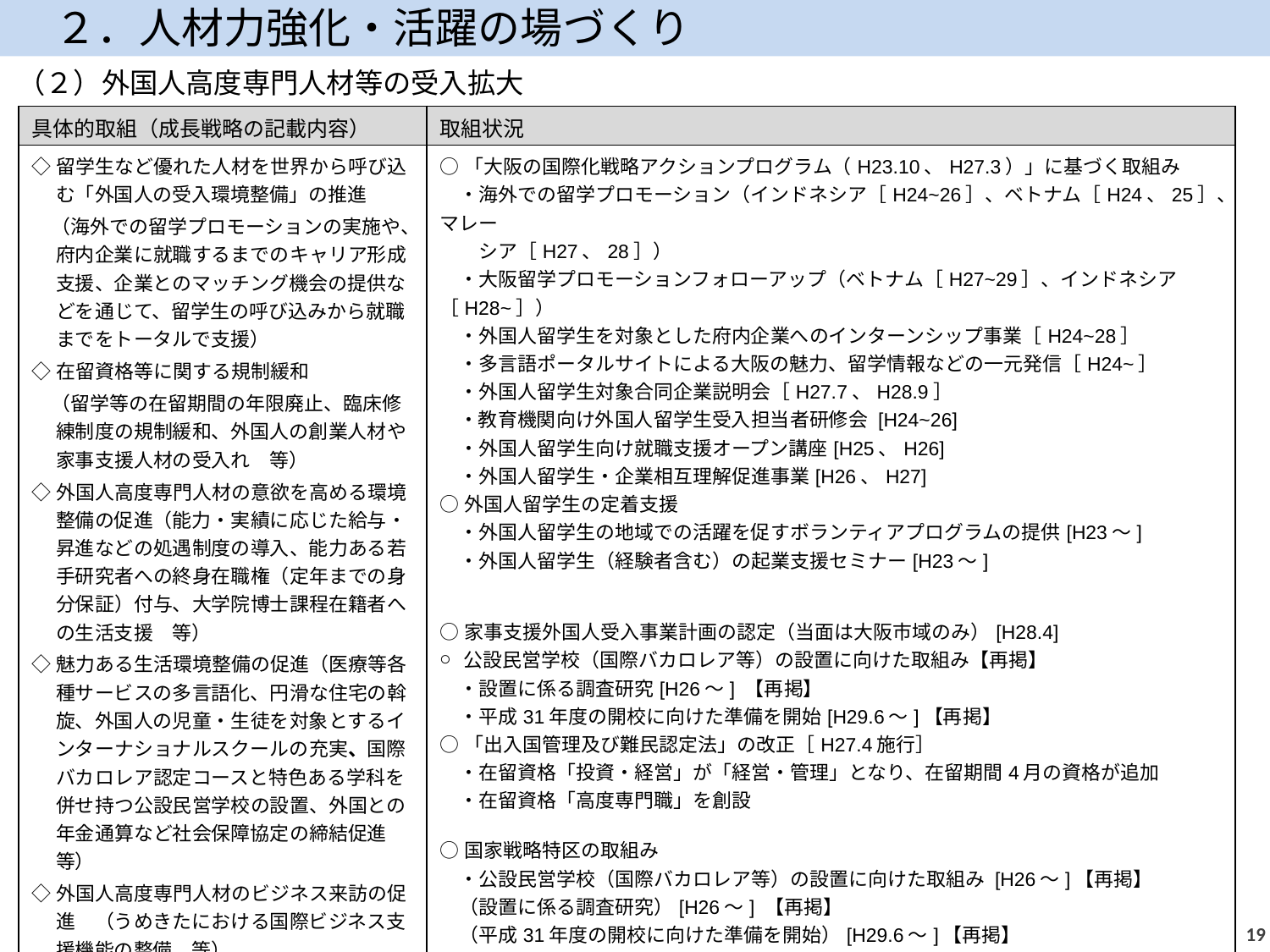

２．人材力強化・活躍の場づくり
（２）外国人高度専門人材等の受入拡大
| 具体的取組（成長戦略の記載内容） | 取組状況 |
| --- | --- |
| ◇留学生など優れた人材を世界から呼び込む「外国人の受入環境整備」の推進 　（海外での留学プロモーションの実施や、府内企業に就職するまでのキャリア形成支援、企業とのマッチング機会の提供などを通じて、留学生の呼び込みから就職までをトータルで支援） ◇在留資格等に関する規制緩和 　（留学等の在留期間の年限廃止、臨床修練制度の規制緩和、外国人の創業人材や家事支援人材の受入れ　等） ◇外国人高度専門人材の意欲を高める環境整備の促進（能力・実績に応じた給与・昇進などの処遇制度の導入、能力ある若手研究者への終身在職権（定年までの身分保証）付与、大学院博士課程在籍者への生活支援　等） ◇魅力ある生活環境整備の促進（医療等各種サービスの多言語化、円滑な住宅の斡旋、外国人の児童・生徒を対象とするインターナショナルスクールの充実、国際バカロレア認定コースと特色ある学科を併せ持つ公設民営学校の設置、外国との年金通算など社会保障協定の締結促進　等） ◇外国人高度専門人材のビジネス来訪の促進　（うめきたにおける国際ビジネス支援機能の整備　等） ◇国家戦略特区を活用したグローバル企業の活動環境の整備 　（雇用条件明確化のための「雇用労働相談センター」の設置、外国企業等による日本法人等の設立・創業人材の受入れ促進　等） | ○「大阪の国際化戦略アクションプログラム（H23.10、H27.3）」に基づく取組み 　・海外での留学プロモーション（インドネシア［H24~26］、ベトナム［H24、25］、マレー 　　シア［H27、28］） 　・大阪留学プロモーションフォローアップ（ベトナム［H27~29］、インドネシア［H28~］） 　・外国人留学生を対象とした府内企業へのインターンシップ事業［H24~28］ 　・多言語ポータルサイトによる大阪の魅力、留学情報などの一元発信［H24~］ 　・外国人留学生対象合同企業説明会［H27.7、H28.9］ 　・教育機関向け外国人留学生受入担当者研修会 [H24~26] 　・外国人留学生向け就職支援オープン講座[H25、H26] 　・外国人留学生・企業相互理解促進事業[H26、H27] ○外国人留学生の定着支援 　・外国人留学生の地域での活躍を促すボランティアプログラムの提供[H23～] 　・外国人留学生（経験者含む）の起業支援セミナー[H23～] ○家事支援外国人受入事業計画の認定（当面は大阪市域のみ）[H28.4] 公設民営学校（国際バカロレア等）の設置に向けた取組み【再掲】 　・設置に係る調査研究[H26～] 【再掲】 　・平成31年度の開校に向けた準備を開始[H29.6～]【再掲】 ○「出入国管理及び難民認定法」の改正［H27.4施行］ 　・在留資格「投資・経営」が「経営・管理」となり、在留期間4月の資格が追加 　・在留資格「高度専門職」を創設 ○国家戦略特区の取組み 　・公設民営学校（国際バカロレア等）の設置に向けた取組み [H26～]【再掲】 　（設置に係る調査研究）[H26～] 【再掲】 　（平成31年度の開校に向けた準備を開始）[H29.6～]【再掲】 　・雇用条件明確化のための「雇用労働相談センター」の開設[H27.1] 　・家事支援外国人受入事業計画の認定（当面は大阪市域のみ）[H29.4]【再掲】 　・新たな措置に係る提案 　　…グローバル技能外国人人材受入れ拡大のための規制改革を提案し、当該規制改革の一部を盛り込む国家戦略特別区域法改正案が第193回通常国会で成立[H29.６] |
19